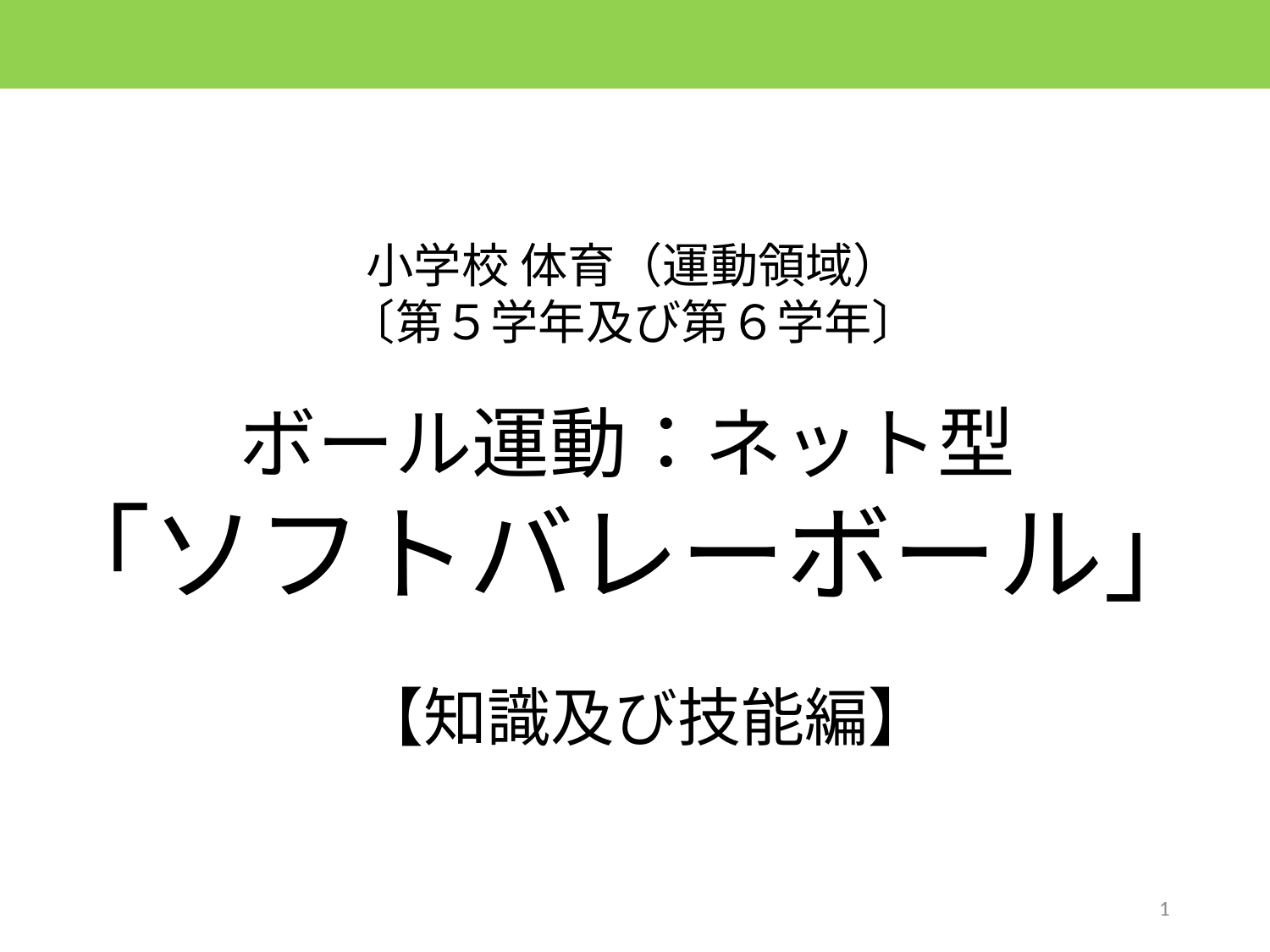

小学校 体育（運動領域）
〔第５学年及び第６学年〕
ボール運動：ネット型
「ソフトバレーボール」

【知識及び技能編】
1